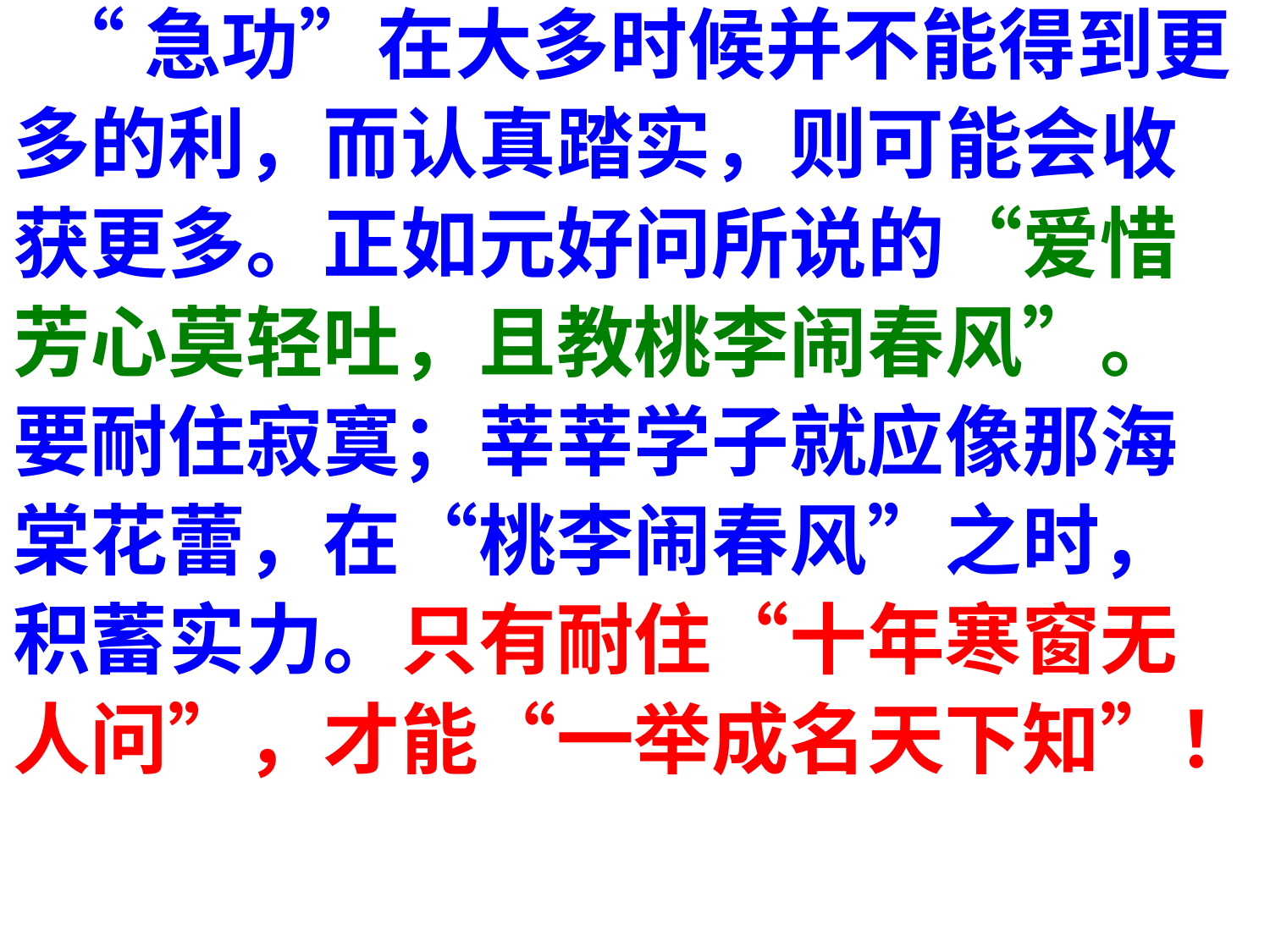

“急功”在大多时候并不能得到更
多的利，而认真踏实，则可能会收
获更多。正如元好问所说的“爱惜
芳心莫轻吐，且教桃李闹春风”。
要耐住寂寞；莘莘学子就应像那海
棠花蕾，在“桃李闹春风”之时，
积蓄实力。只有耐住“十年寒窗无
人问”，才能“一举成名天下知”！